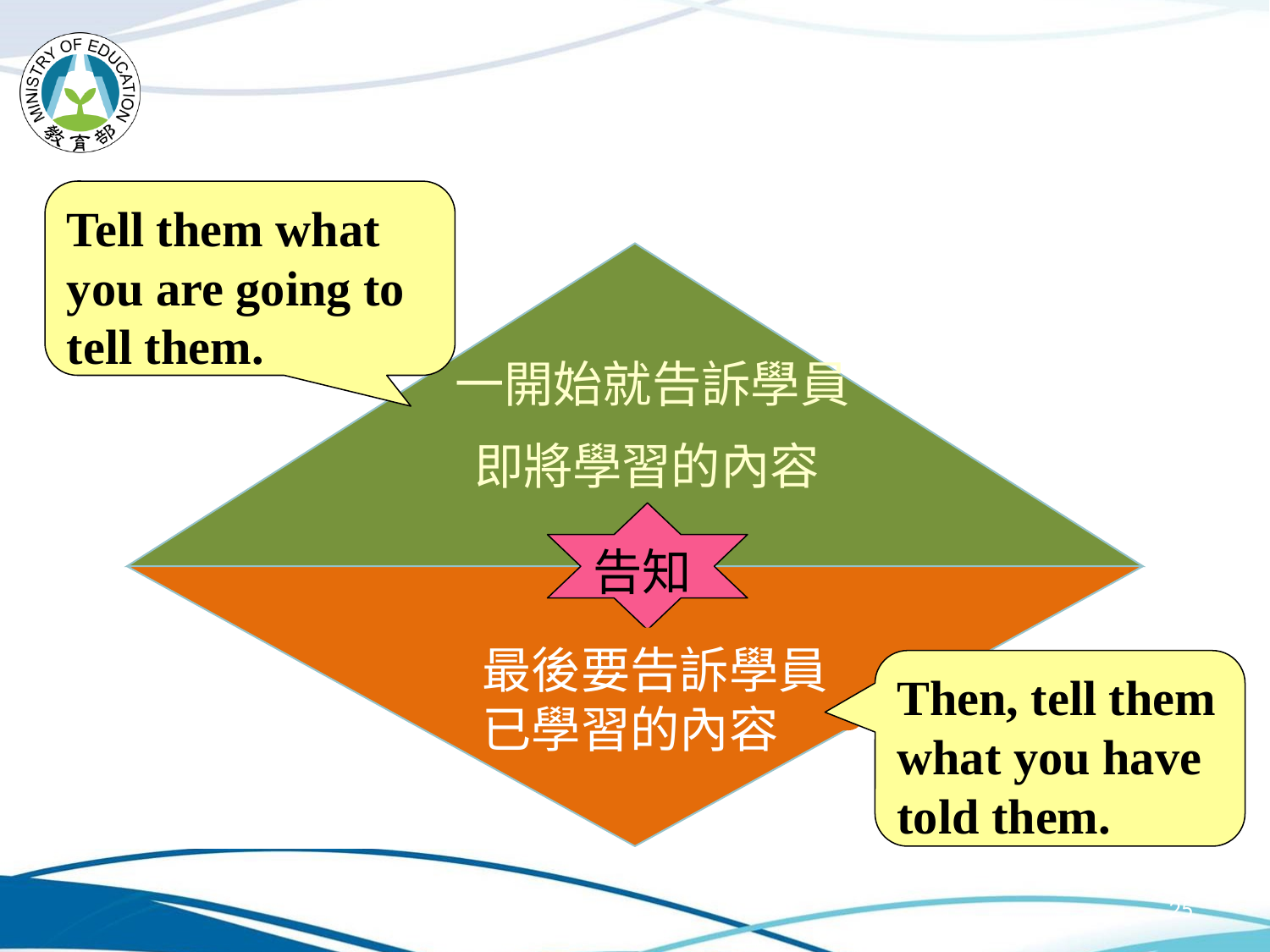

Tell them what you are going to tell them.

一開始就告訴學員
即將學習的內容

告知
最後要告訴學員已學習的內容
Then, tell them what you have told them.

25